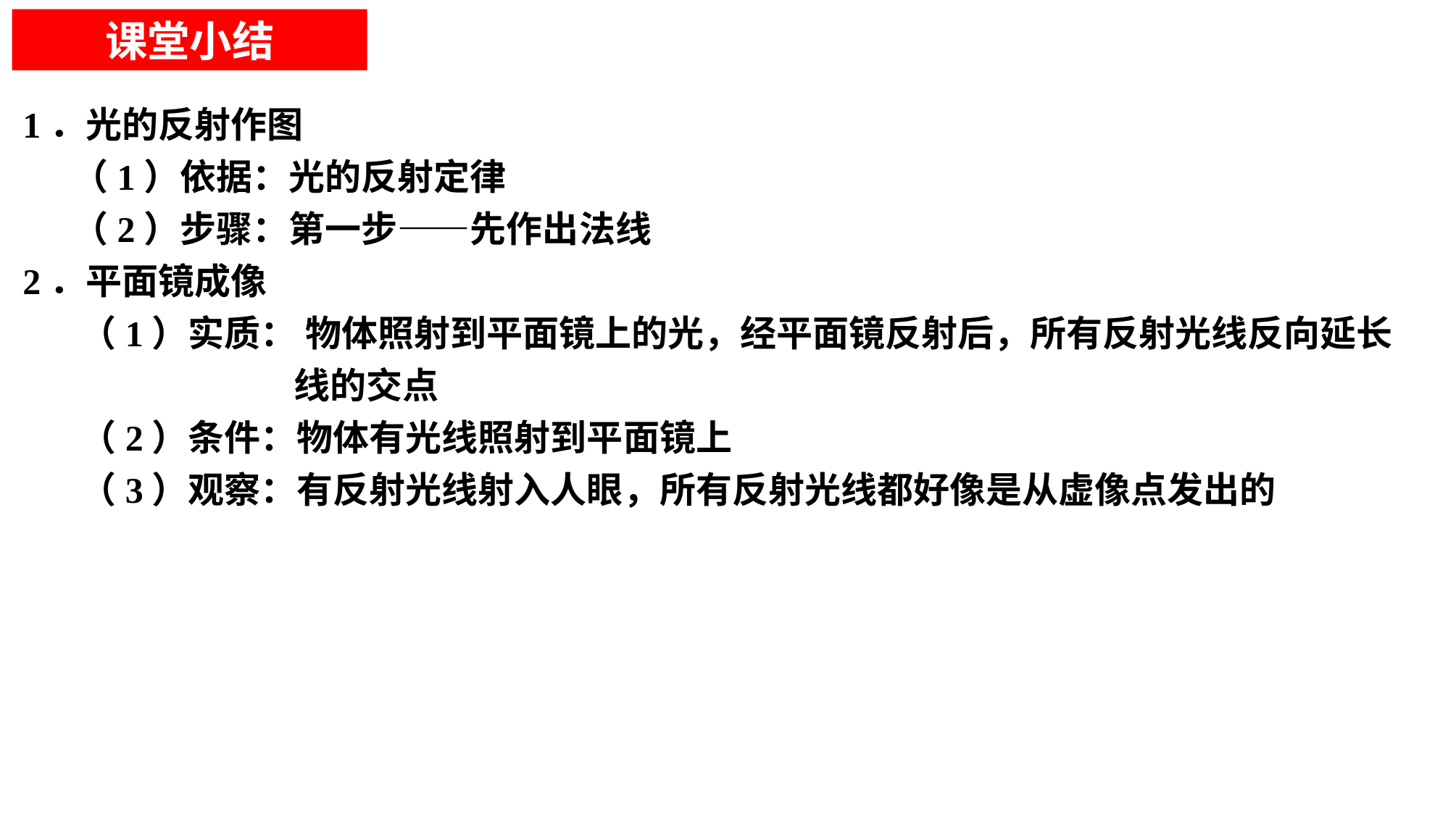

课堂小结
1．光的反射作图
     （1）依据：光的反射定律
     （2）步骤：第一步——先作出法线
2．平面镜成像
      （1）实质： 物体照射到平面镜上的光，经平面镜反射后，所有反射光线反向延长线的交点
      （2）条件：物体有光线照射到平面镜上
      （3）观察：有反射光线射入人眼，所有反射光线都好像是从虚像点发出的